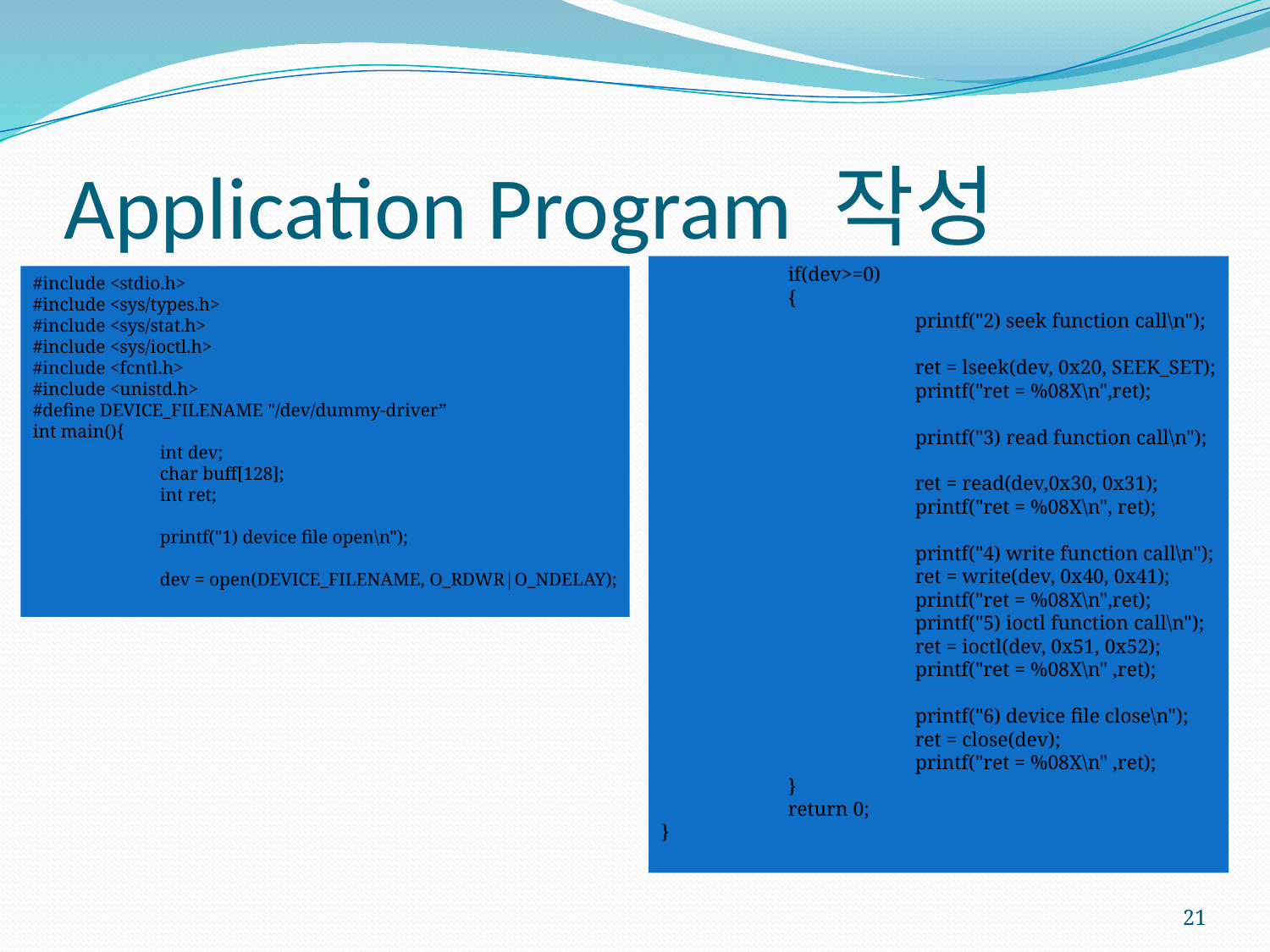

# Application Program 작성
	if(dev>=0)
	{
		printf("2) seek function call\n");

		ret = lseek(dev, 0x20, SEEK_SET);
		printf("ret = %08X\n",ret);

		printf("3) read function call\n");

		ret = read(dev,0x30, 0x31);
		printf("ret = %08X\n", ret);

		printf("4) write function call\n");
		ret = write(dev, 0x40, 0x41);
		printf("ret = %08X\n",ret);
		printf("5) ioctl function call\n");
		ret = ioctl(dev, 0x51, 0x52);
		printf("ret = %08X\n" ,ret);

		printf("6) device file close\n");
		ret = close(dev);
		printf("ret = %08X\n" ,ret);
	}
	return 0;
}

#include <stdio.h>
#include <sys/types.h>
#include <sys/stat.h>
#include <sys/ioctl.h>
#include <fcntl.h>
#include <unistd.h>
#define DEVICE_FILENAME "/dev/dummy-driver”
int main(){
	int dev;
	char buff[128];
	int ret;

	printf("1) device file open\n");

	dev = open(DEVICE_FILENAME, O_RDWR|O_NDELAY);

21